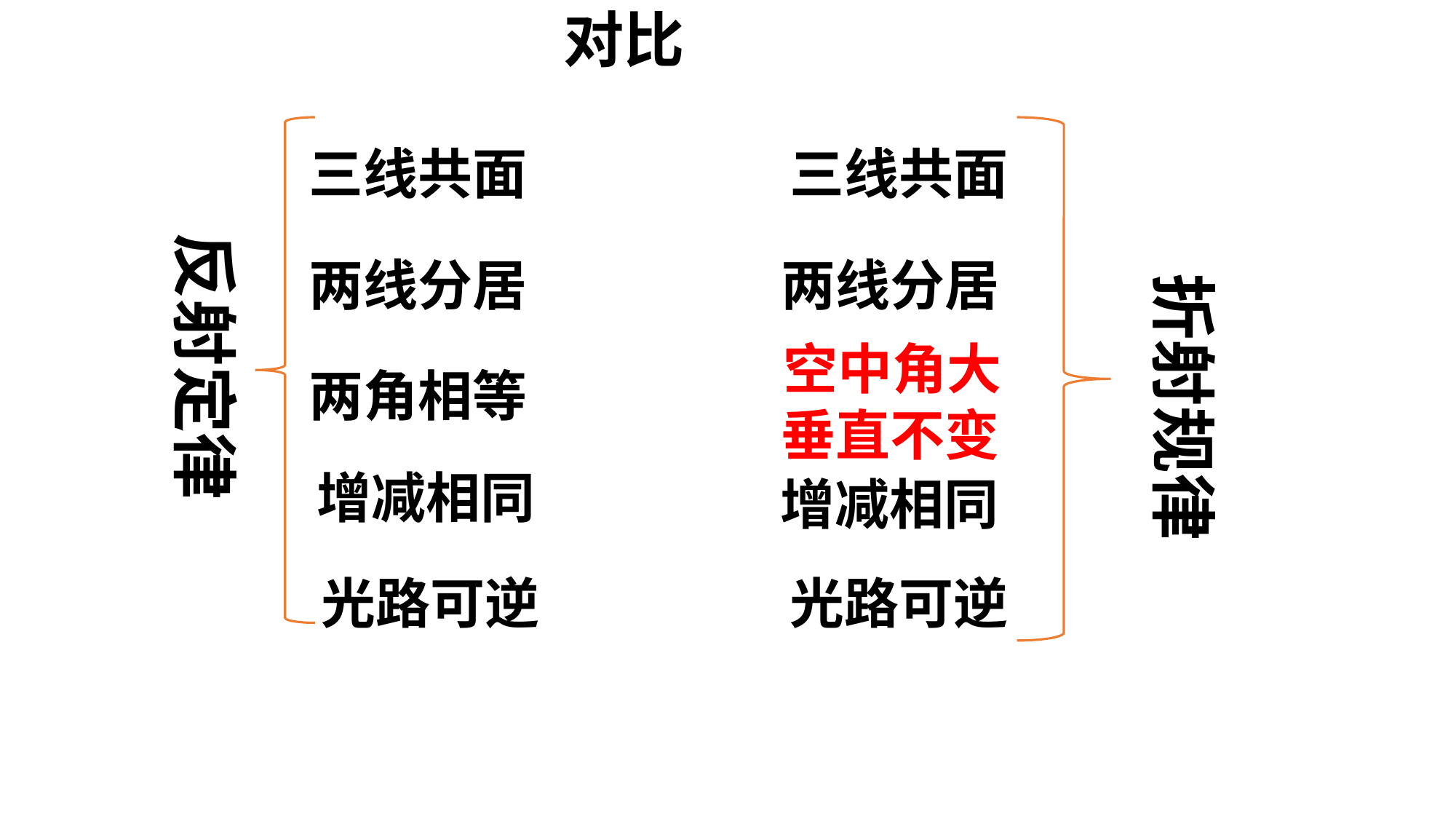

对比

三线共面
三线共面
反射定律
两线分居
两线分居
折射规律
空中角大
两角相等
垂直不变
增减相同
增减相同
光路可逆
光路可逆